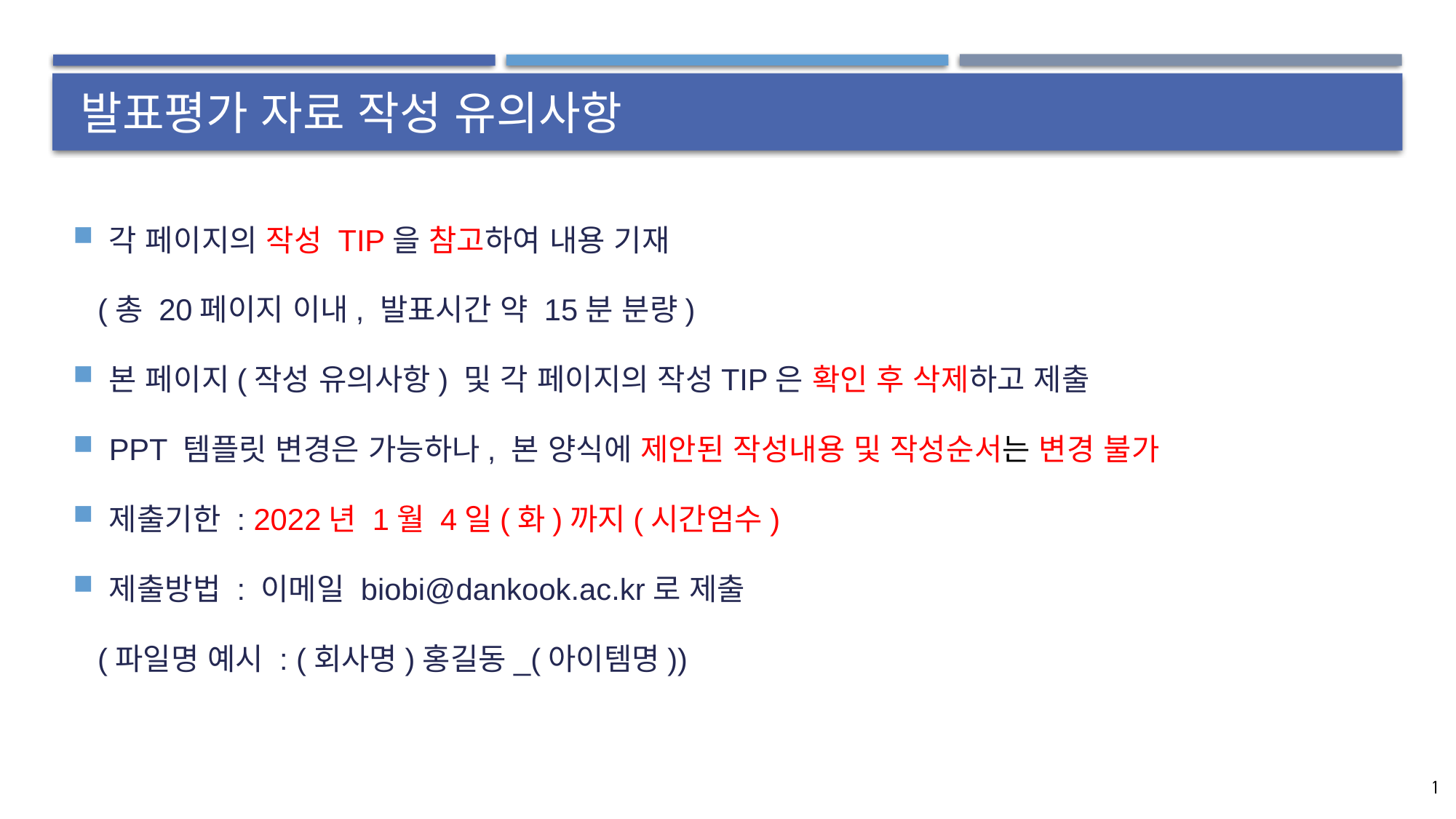

# 발표평가 자료 작성 유의사항
각 페이지의 작성 TIP을 참고하여 내용 기재
   (총 20페이지 이내, 발표시간 약 15분 분량)
본 페이지(작성 유의사항) 및 각 페이지의 작성TIP은 확인 후 삭제하고 제출
PPT 템플릿 변경은 가능하나, 본 양식에 제안된 작성내용 및 작성순서는 변경 불가
제출기한 : 2022년 1월 4일(화)까지(시간엄수)
제출방법 : 이메일 biobi@dankook.ac.kr로 제출
   (파일명 예시 : (회사명)홍길동_(아이템명))

1